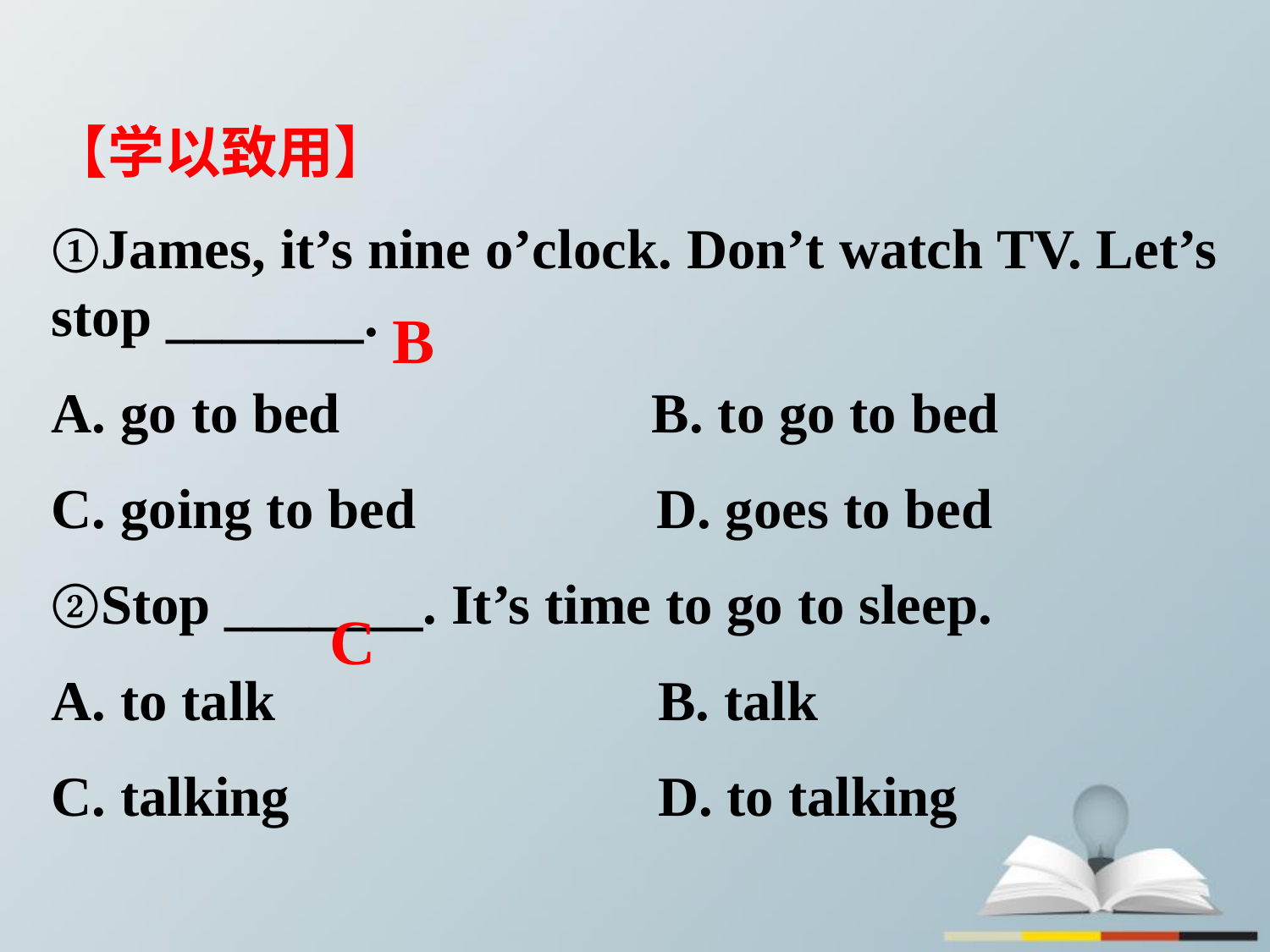

【学以致用】
①James, it’s nine o’clock. Don’t watch TV. Let’s stop _______.
A. go to bed                      B. to go to bed
C. going to bed                 D. goes to bed
②Stop _______. It’s time to go to sleep.
A. to talk                           B. talk
C. talking                          D. to talking
B
C